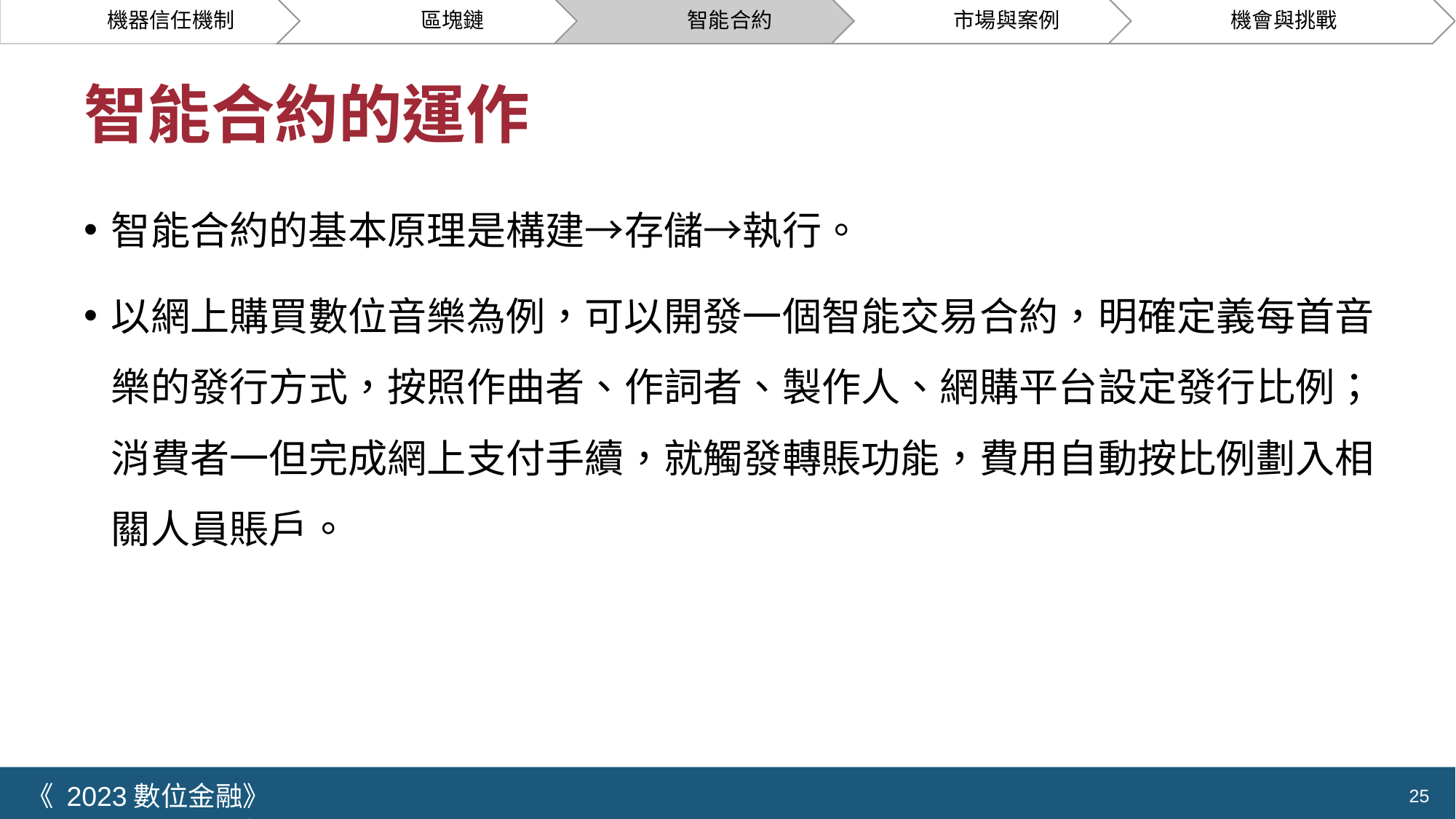

機器信任機制
區塊鏈
智能合約
市場與案例
機會與挑戰
# 智能合約的運作
智能合約的基本原理是構建→存儲→執行。
以網上購買數位音樂為例，可以開發一個智能交易合約，明確定義每首音樂的發行方式，按照作曲者、作詞者、製作人、網購平台設定發行比例；消費者一但完成網上支付手續，就觸發轉賬功能，費用自動按比例劃入相關人員賬戶。

《 2023數位金融》                                                                                                                                            	NYCU.IIM.IEBI Lab
25